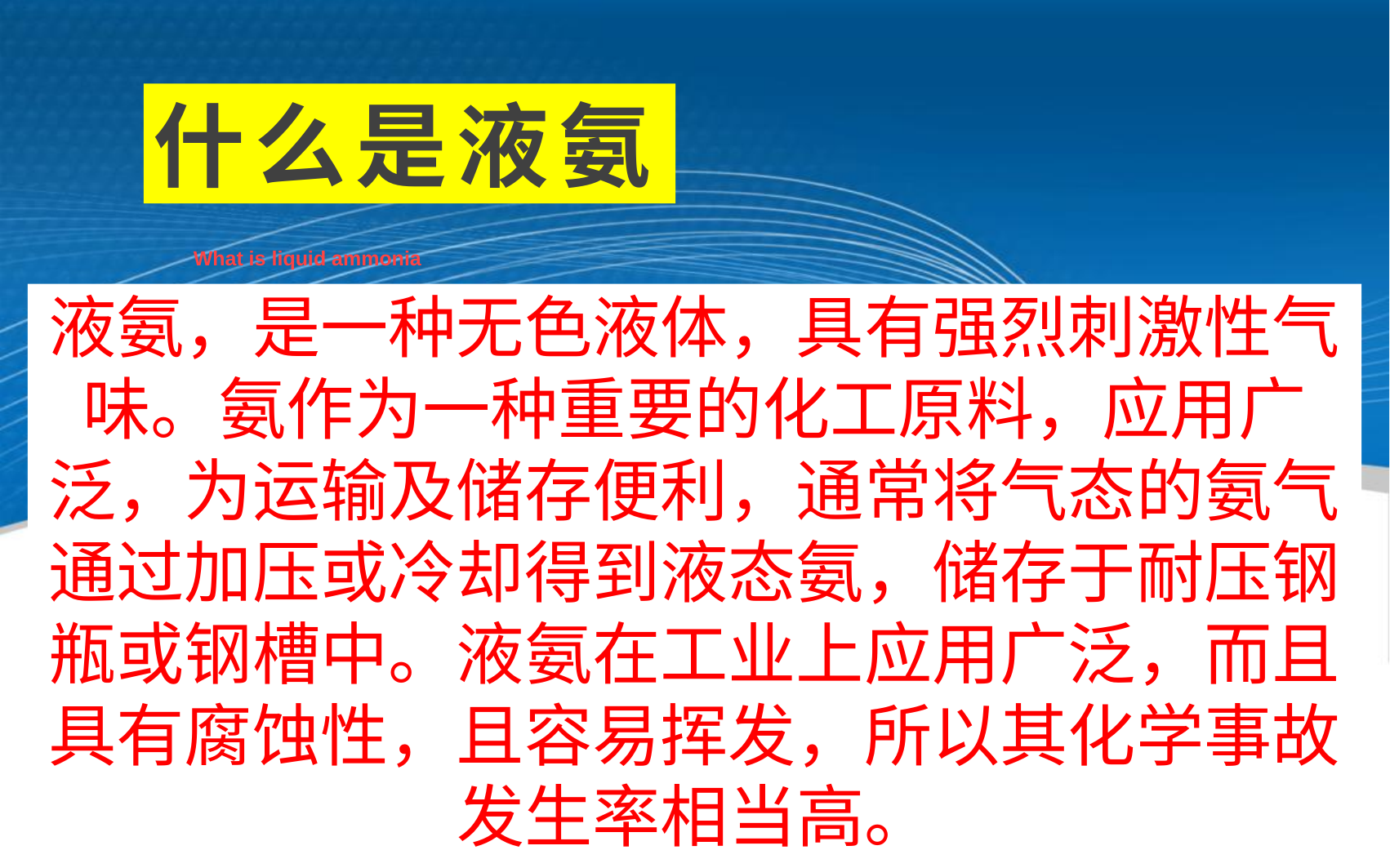

什么是液氨
What is liquid ammonia
液氨，是一种无色液体，具有强烈刺激性气味。氨作为一种重要的化工原料，应用广泛，为运输及储存便利，通常将气态的氨气通过加压或冷却得到液态氨，储存于耐压钢瓶或钢槽中。液氨在工业上应用广泛，而且具有腐蚀性，且容易挥发，所以其化学事故发生率相当高。